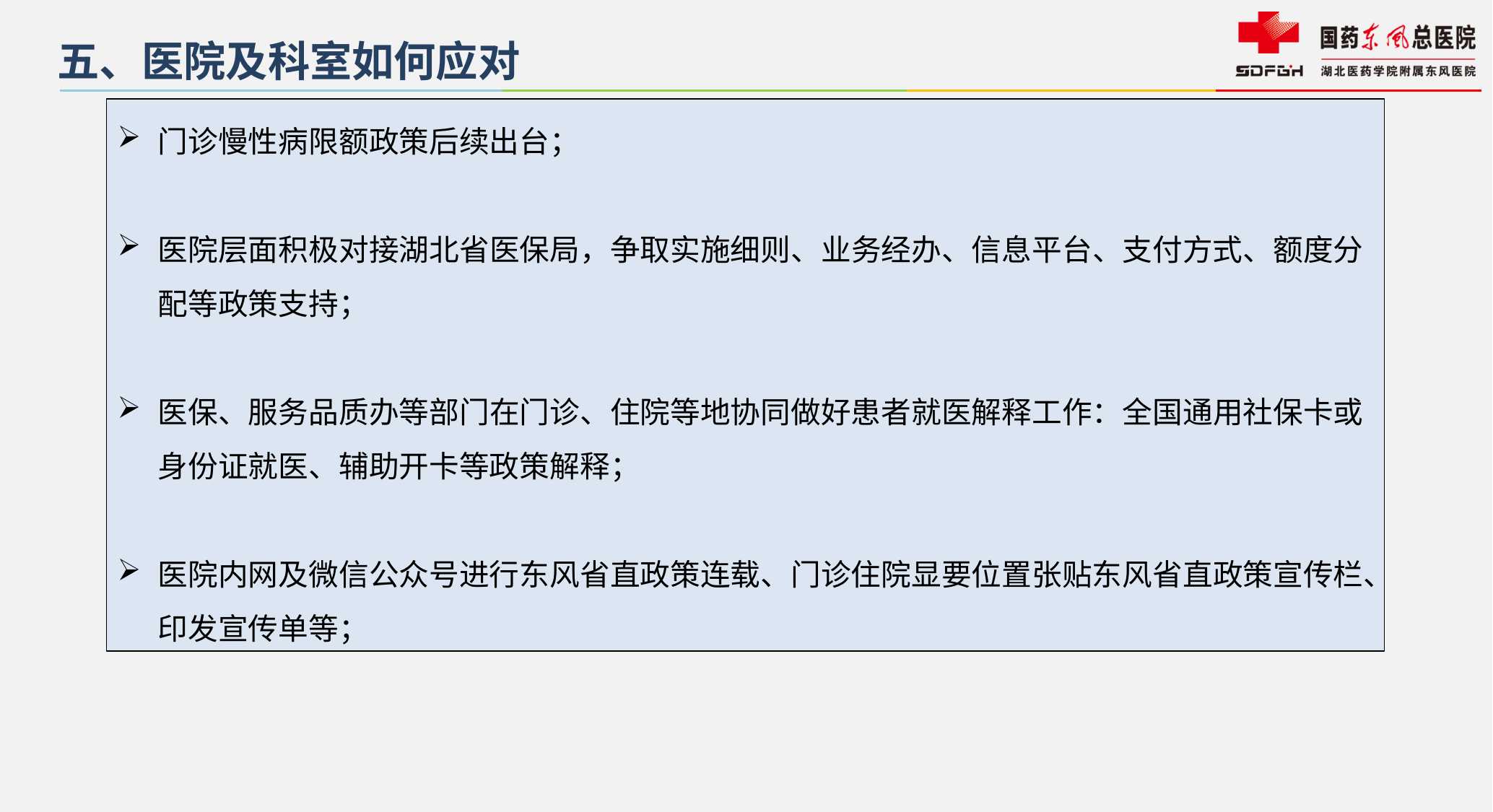

五、医院及科室如何应对
门诊慢性病限额政策后续出台；

医院层面积极对接湖北省医保局，争取实施细则、业务经办、信息平台、支付方式、额度分配等政策支持；

医保、服务品质办等部门在门诊、住院等地协同做好患者就医解释工作：全国通用社保卡或身份证就医、辅助开卡等政策解释；

医院内网及微信公众号进行东风省直政策连载、门诊住院显要位置张贴东风省直政策宣传栏、印发宣传单等；